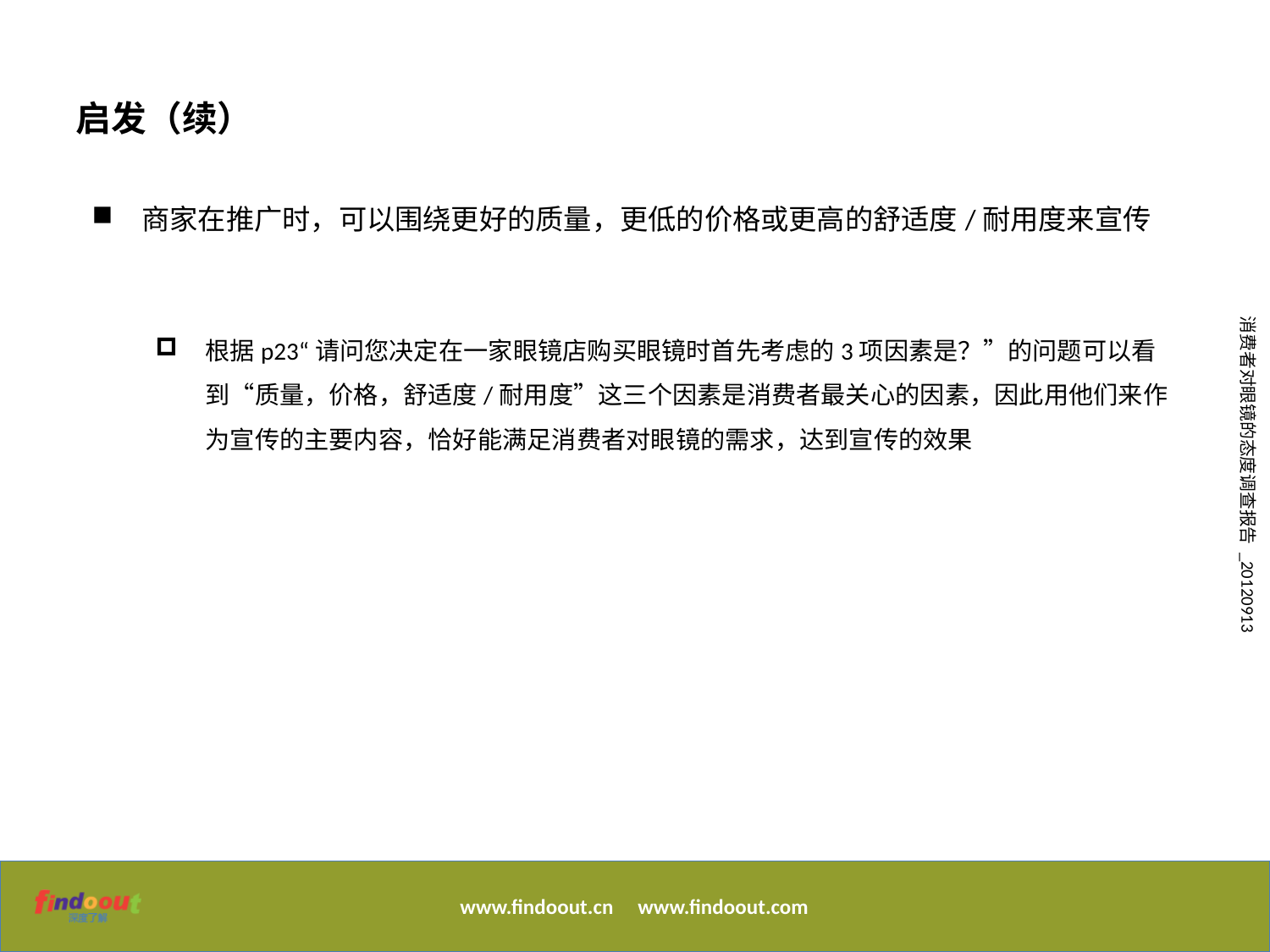

启发（续）
商家在推广时，可以围绕更好的质量，更低的价格或更高的舒适度/耐用度来宣传
根据p23“请问您决定在一家眼镜店购买眼镜时首先考虑的3项因素是？”的问题可以看到“质量，价格，舒适度/耐用度”这三个因素是消费者最关心的因素，因此用他们来作为宣传的主要内容，恰好能满足消费者对眼镜的需求，达到宣传的效果